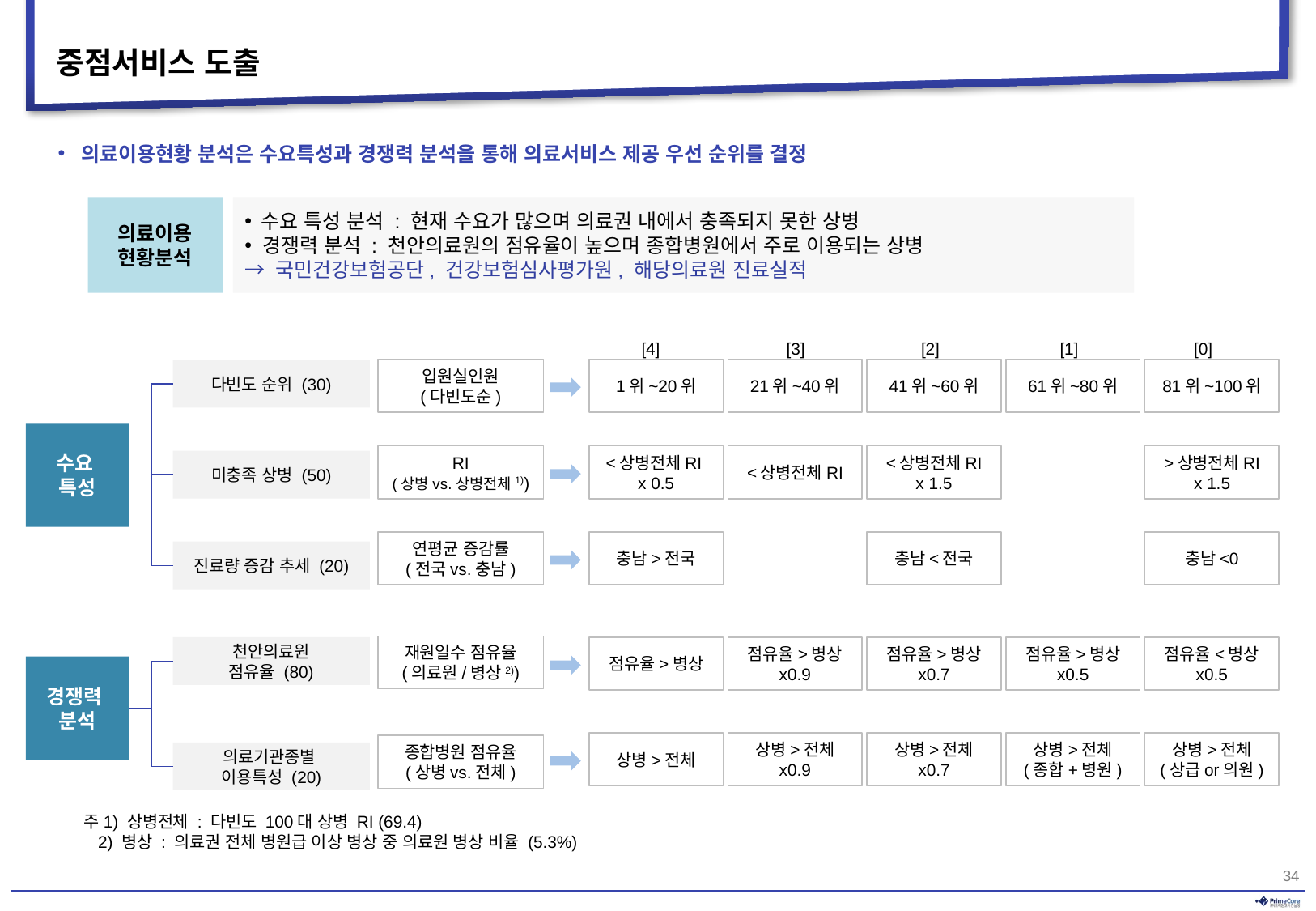

# 중점서비스 도출
의료이용현황 분석은 수요특성과 경쟁력 분석을 통해 의료서비스 제공 우선 순위를 결정

의료이용
현황분석
 수요 특성 분석 : 현재 수요가 많으며 의료권 내에서 충족되지 못한 상병
 경쟁력 분석 : 천안의료원의 점유율이 높으며 종합병원에서 주로 이용되는 상병
→ 국민건강보험공단, 건강보험심사평가원, 해당의료원 진료실적
[4]
[3]
[2]
[1]
[0]
입원실인원
(다빈도순)
1위~20위
21위~40위
41위~60위
61위~80위
81위~100위
다빈도 순위 (30)

수요
특성
RI
(상병vs.상병전체1))
<상병전체RI
x 0.5
<상병전체RI
<상병전체RI
x 1.5
>상병전체RI
x 1.5
미충족 상병 (50)

연평균 증감률
(전국vs.충남)
충남>전국
충남<전국
충남<0
진료량 증감 추세 (20)

재원일수 점유율
(의료원/병상2))
천안의료원
점유율 (80)
점유율>병상
점유율>병상
x0.9
점유율>병상
x0.7
점유율>병상
x0.5
점유율<병상
x0.5

경쟁력
분석
상병>전체
상병>전체
x0.9
상병>전체
x0.7
상병>전체
(종합+병원)
상병>전체
(상급or의원)
종합병원 점유율
(상병vs.전체)
의료기관종별
이용특성 (20)

주1) 상병전체 : 다빈도 100대 상병 RI (69.4)
   2) 병상 : 의료권 전체 병원급 이상 병상 중 의료원 병상 비율 (5.3%)